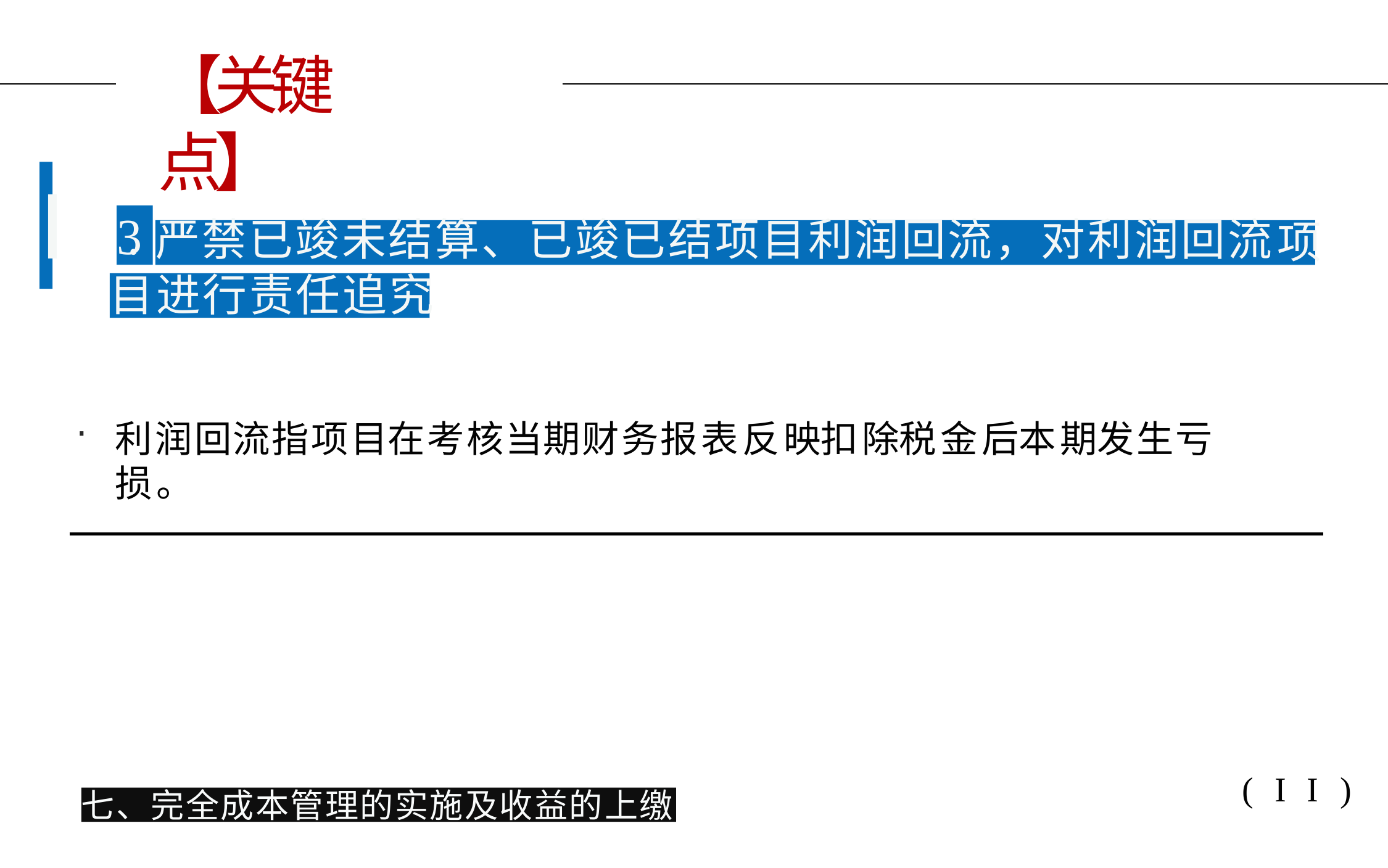

# 【关键点】

I
3.
项
严禁已竣未结算、已竣已结项目利润回流，对利润回流
目进行责任追究

利润回流指项目在考核当期财务报表反映扣除税金后本期发生亏损。

(II)

七、完全成本管理的实施及收益的上缴